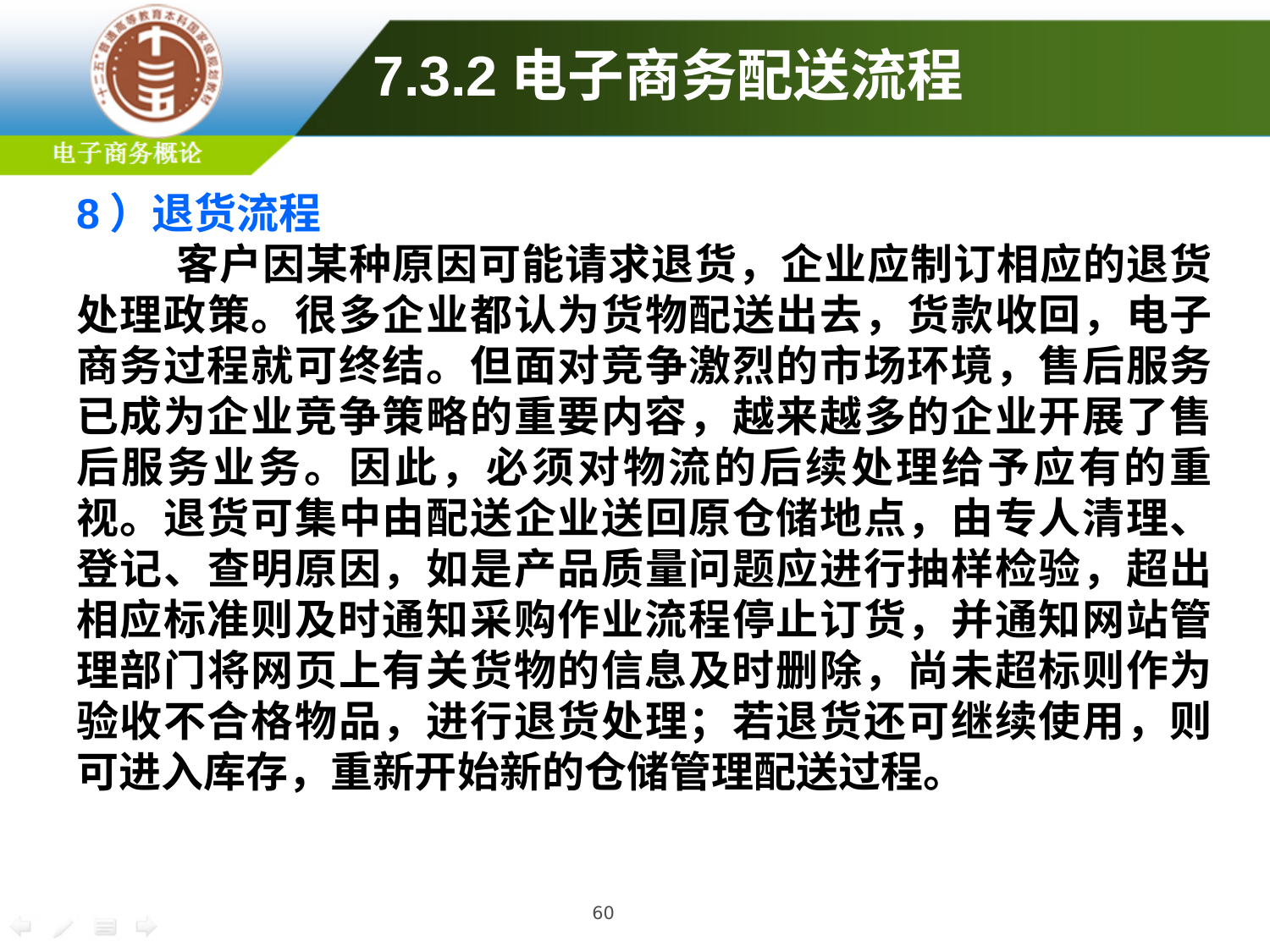

# 7.3.2电子商务配送流程
8）退货流程
客户因某种原因可能请求退货，企业应制订相应的退货处理政策。很多企业都认为货物配送出去，货款收回，电子商务过程就可终结。但面对竞争激烈的市场环境，售后服务已成为企业竞争策略的重要内容，越来越多的企业开展了售后服务业务。因此，必须对物流的后续处理给予应有的重视。退货可集中由配送企业送回原仓储地点，由专人清理、登记、查明原因，如是产品质量问题应进行抽样检验，超出相应标准则及时通知采购作业流程停止订货，并通知网站管理部门将网页上有关货物的信息及时删除，尚未超标则作为验收不合格物品，进行退货处理；若退货还可继续使用，则可进入库存，重新开始新的仓储管理配送过程。
60